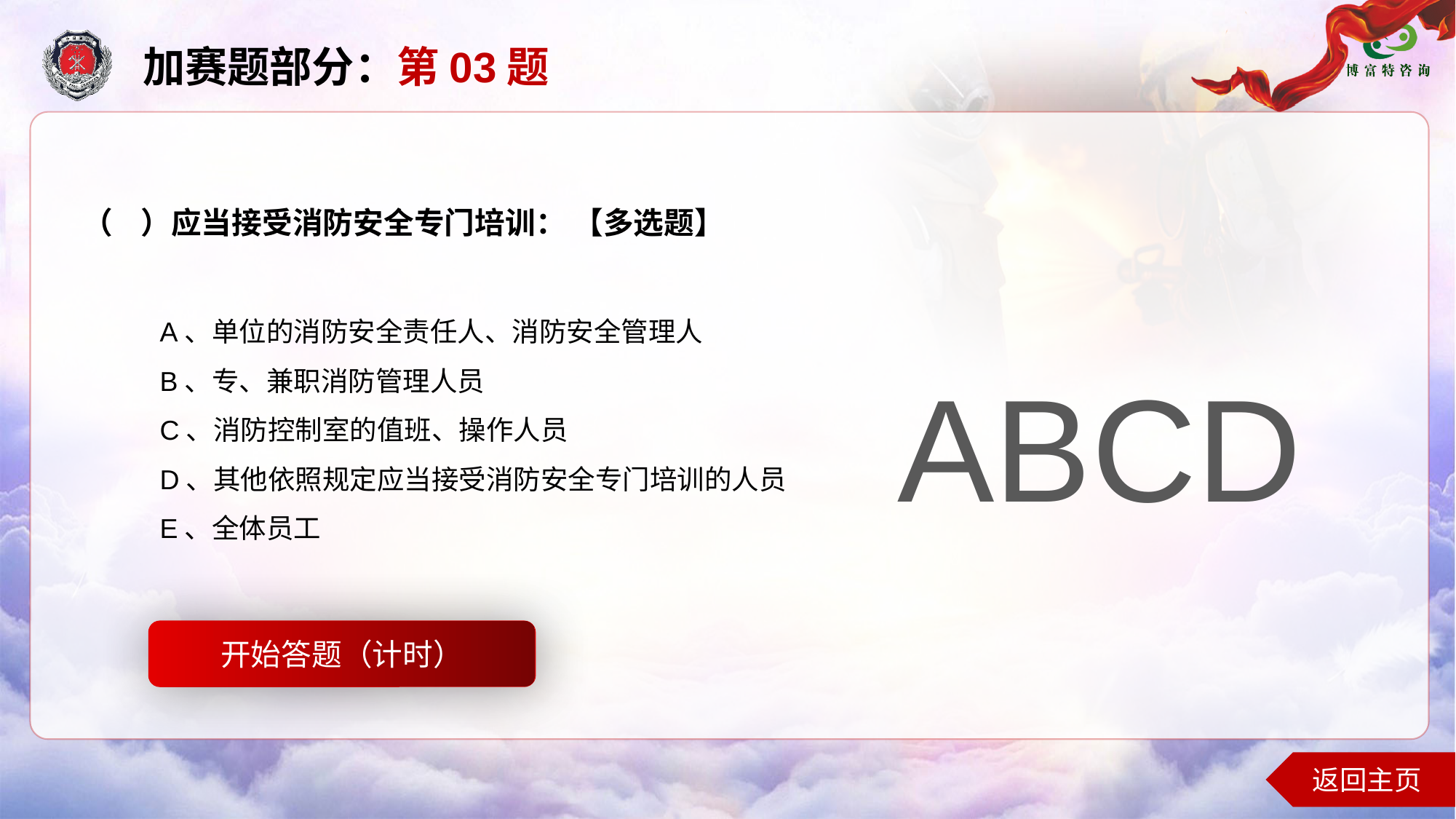

加赛题部分：第03题
（    ）应当接受消防安全专门培训： 【多选题】
A、单位的消防安全责任人、消防安全管理人
B、专、兼职消防管理人员
C、消防控制室的值班、操作人员
D、其他依照规定应当接受消防安全专门培训的人员
E、全体员工
ABCD
开始答题（计时）
开始答题
返回主页